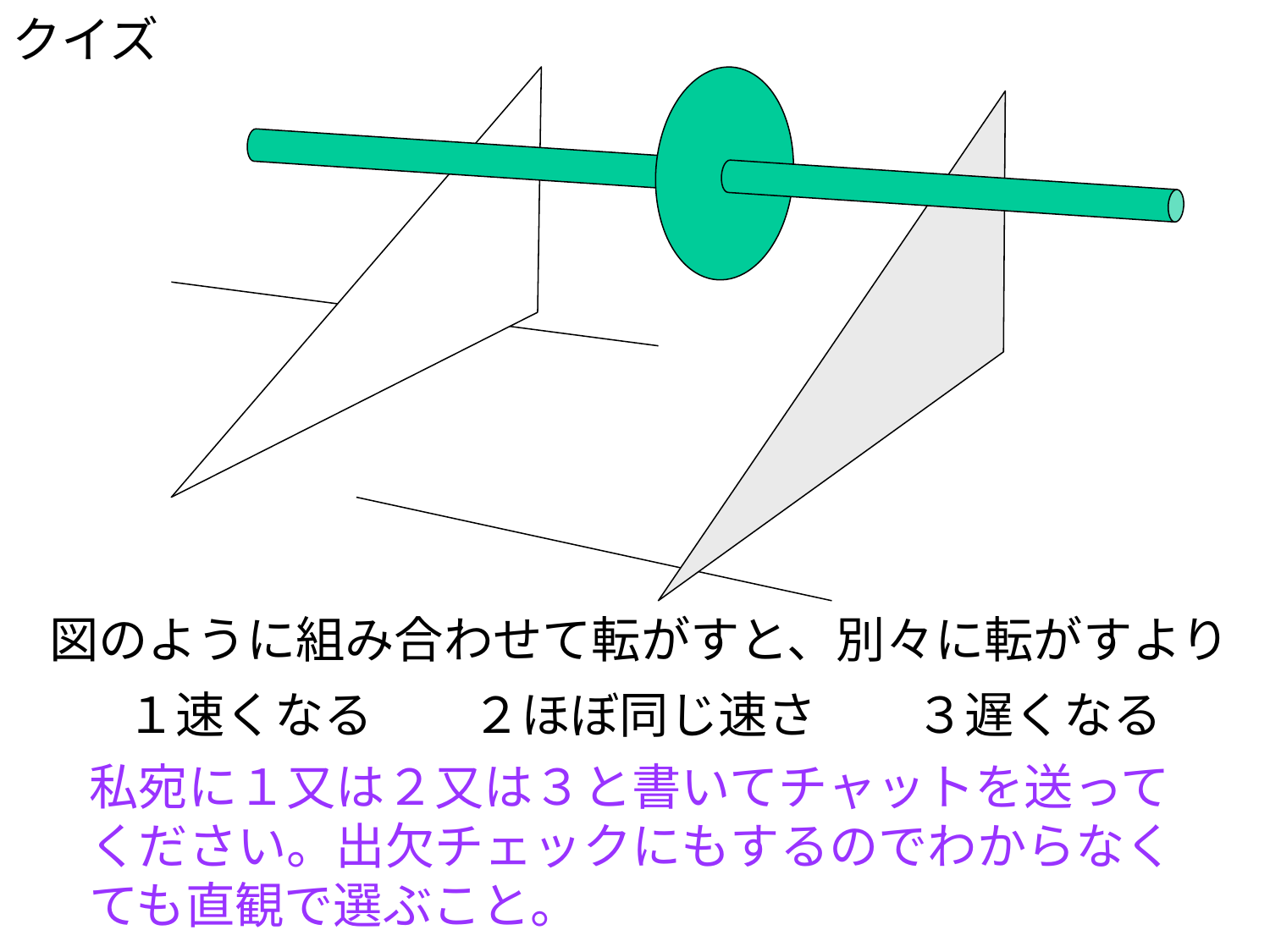

クイズ

図のように組み合わせて転がすと、別々に転がすより
１速くなる　　２ほぼ同じ速さ　　３遅くなる
私宛に１又は２又は３と書いてチャットを送ってください。出欠チェックにもするのでわからなくても直観で選ぶこと。